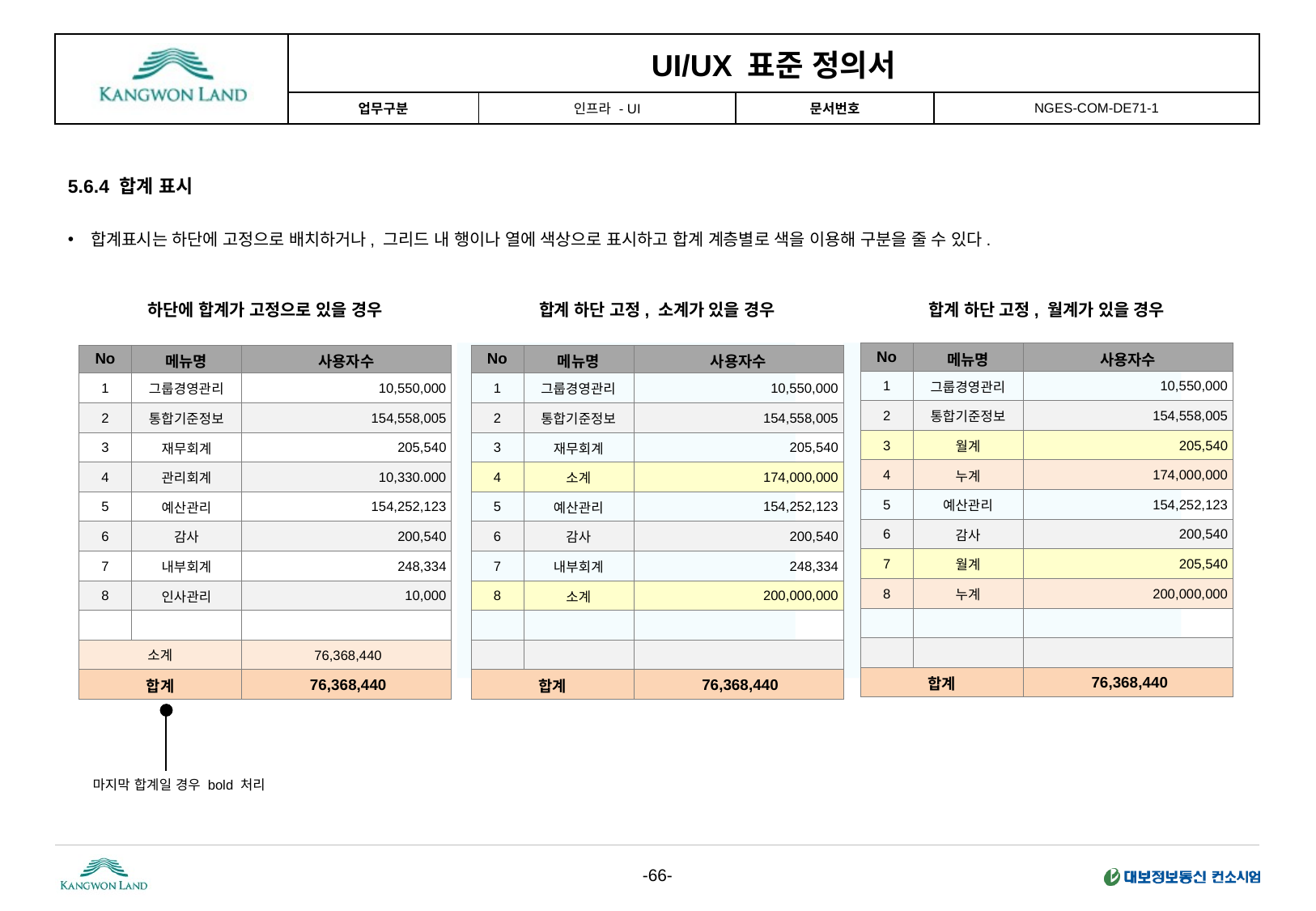

5.6.4 합계 표시
합계표시는 하단에 고정으로 배치하거나, 그리드 내 행이나 열에 색상으로 표시하고 합계 계층별로 색을 이용해 구분을 줄 수 있다.
하단에 합계가 고정으로 있을 경우
합계 하단 고정, 소계가 있을 경우
합계 하단 고정, 월계가 있을 경우

| No | 메뉴명 | 사용자수 |
| --- | --- | --- |
| 1 | 그룹경영관리 | 10,550,000 |
| 2 | 통합기준정보 | 154,558,005 |
| 3 | 월계 | 205,540 |
| 4 | 누계 | 174,000,000 |
| 5 | 예산관리 | 154,252,123 |
| 6 | 감사 | 200,540 |
| 7 | 월계 | 205,540 |
| 8 | 누계 | 200,000,000 |
|  |  |  |
|  |  |  |
| 합계 |  | 76,368,440 |
| No | 메뉴명 | 사용자수 |
| --- | --- | --- |
| 1 | 그룹경영관리 | 10,550,000 |
| 2 | 통합기준정보 | 154,558,005 |
| 3 | 재무회계 | 205,540 |
| 4 | 관리회계 | 10,330.000 |
| 5 | 예산관리 | 154,252,123 |
| 6 | 감사 | 200,540 |
| 7 | 내부회계 | 248,334 |
| 8 | 인사관리 | 10,000 |
|  |  |  |
| 소계 |  | 76,368,440 |
| 합계 |  | 76,368,440 |
| No | 메뉴명 | 사용자수 |
| --- | --- | --- |
| 1 | 그룹경영관리 | 10,550,000 |
| 2 | 통합기준정보 | 154,558,005 |
| 3 | 재무회계 | 205,540 |
| 4 | 소계 | 174,000,000 |
| 5 | 예산관리 | 154,252,123 |
| 6 | 감사 | 200,540 |
| 7 | 내부회계 | 248,334 |
| 8 | 소계 | 200,000,000 |
|  |  |  |
|  |  |  |
| 합계 |  | 76,368,440 |

마지막 합계일 경우 bold 처리